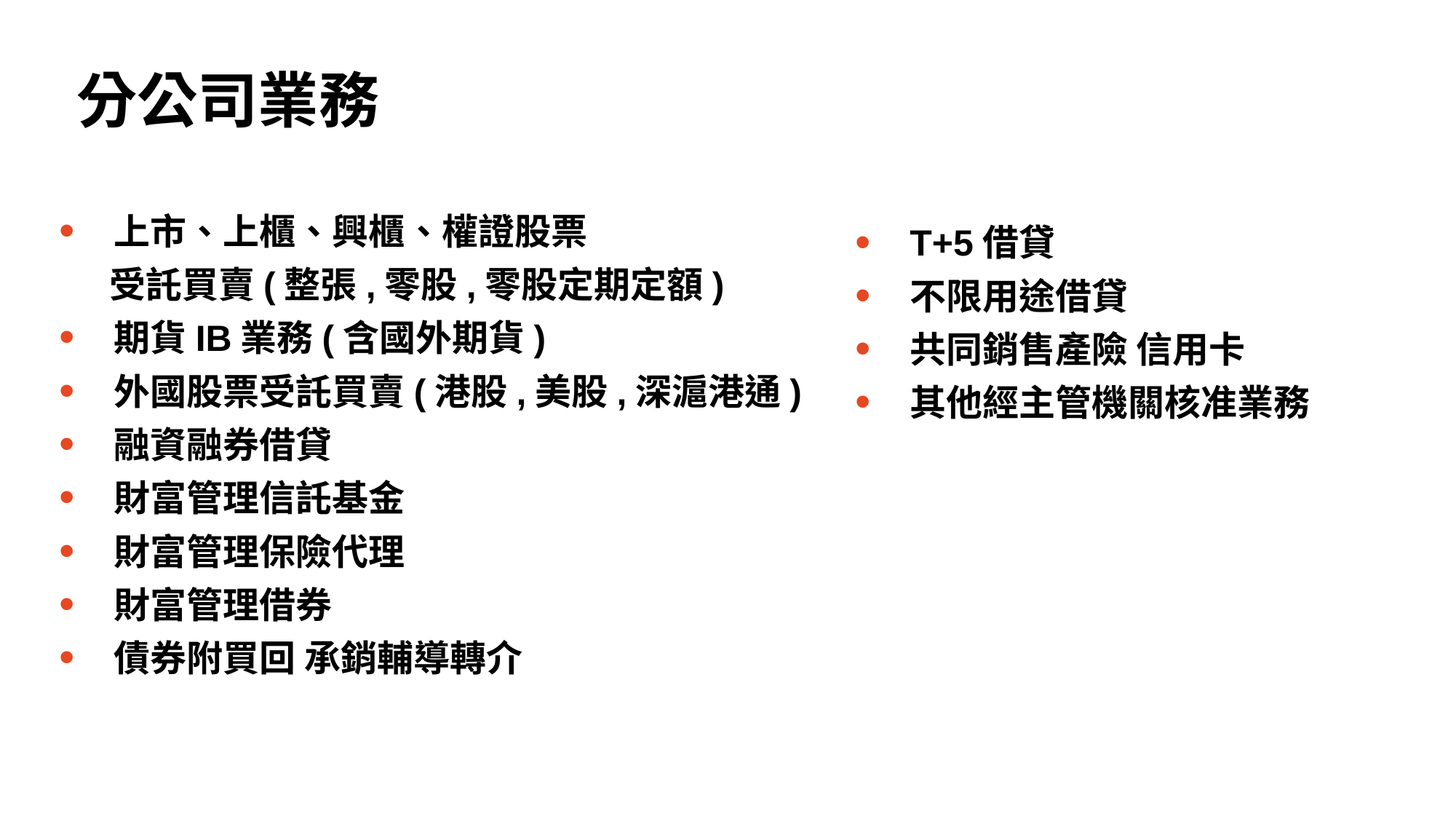

分公司業務
上市、上櫃、興櫃、權證股票
     受託買賣(整張,零股,零股定期定額)
期貨IB業務(含國外期貨)
外國股票受託買賣(港股,美股,深滬港通)
融資融券借貸
財富管理信託基金
財富管理保險代理
財富管理借券
債券附買回 承銷輔導轉介
T+5借貸
不限用途借貸
共同銷售產險 信用卡
其他經主管機關核准業務